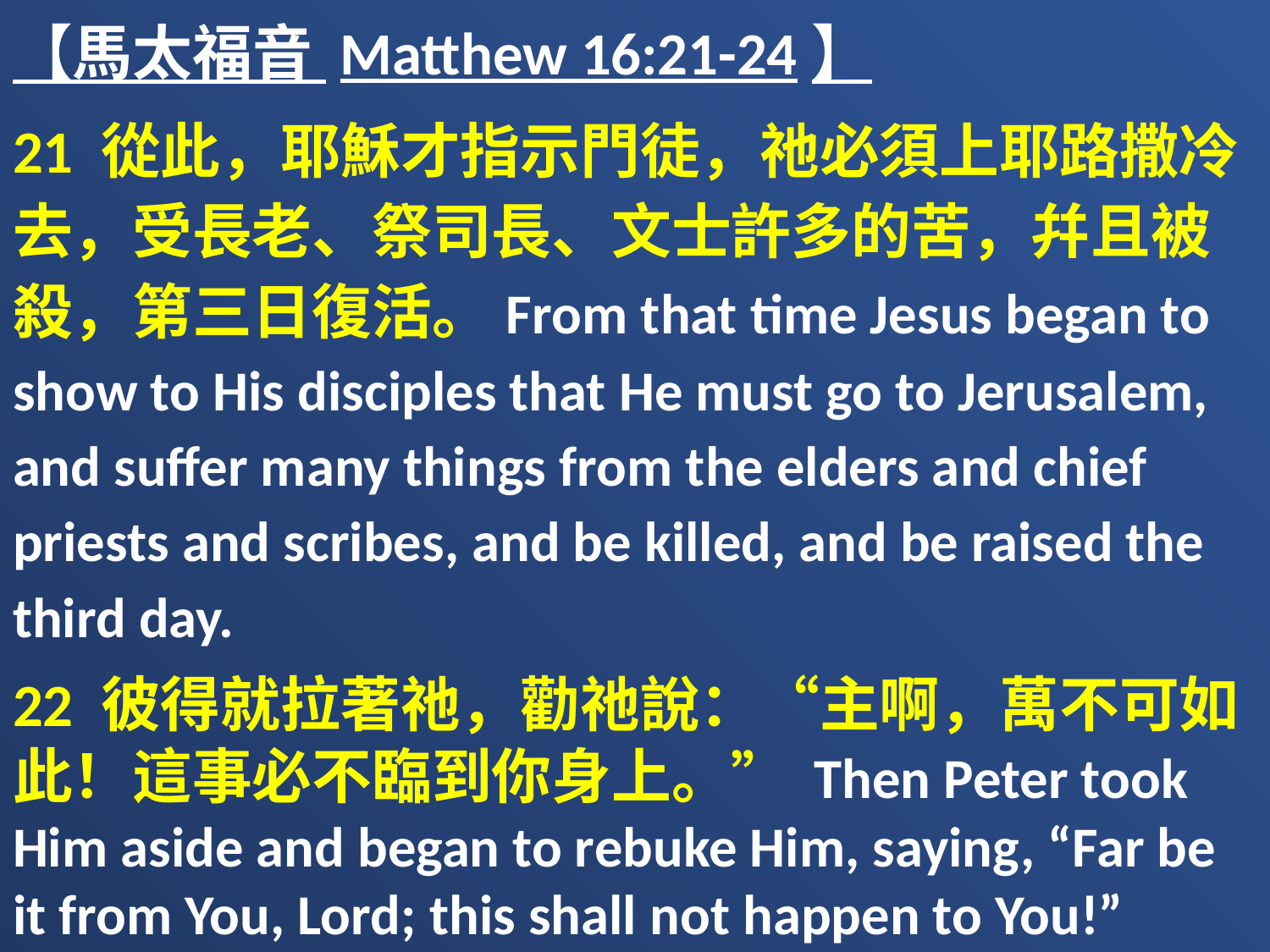

【馬太福音 Matthew 16:21-24】
21 從此，耶穌才指示門徒，祂必須上耶路撒冷去，受長老、祭司長、文士許多的苦，幷且被殺，第三日復活。From that time Jesus began to show to His disciples that He must go to Jerusalem, and suffer many things from the elders and chief priests and scribes, and be killed, and be raised the third day.
22 彼得就拉著祂，勸祂說：“主啊，萬不可如此！這事必不臨到你身上。” Then Peter took Him aside and began to rebuke Him, saying, “Far be it from You, Lord; this shall not happen to You!”